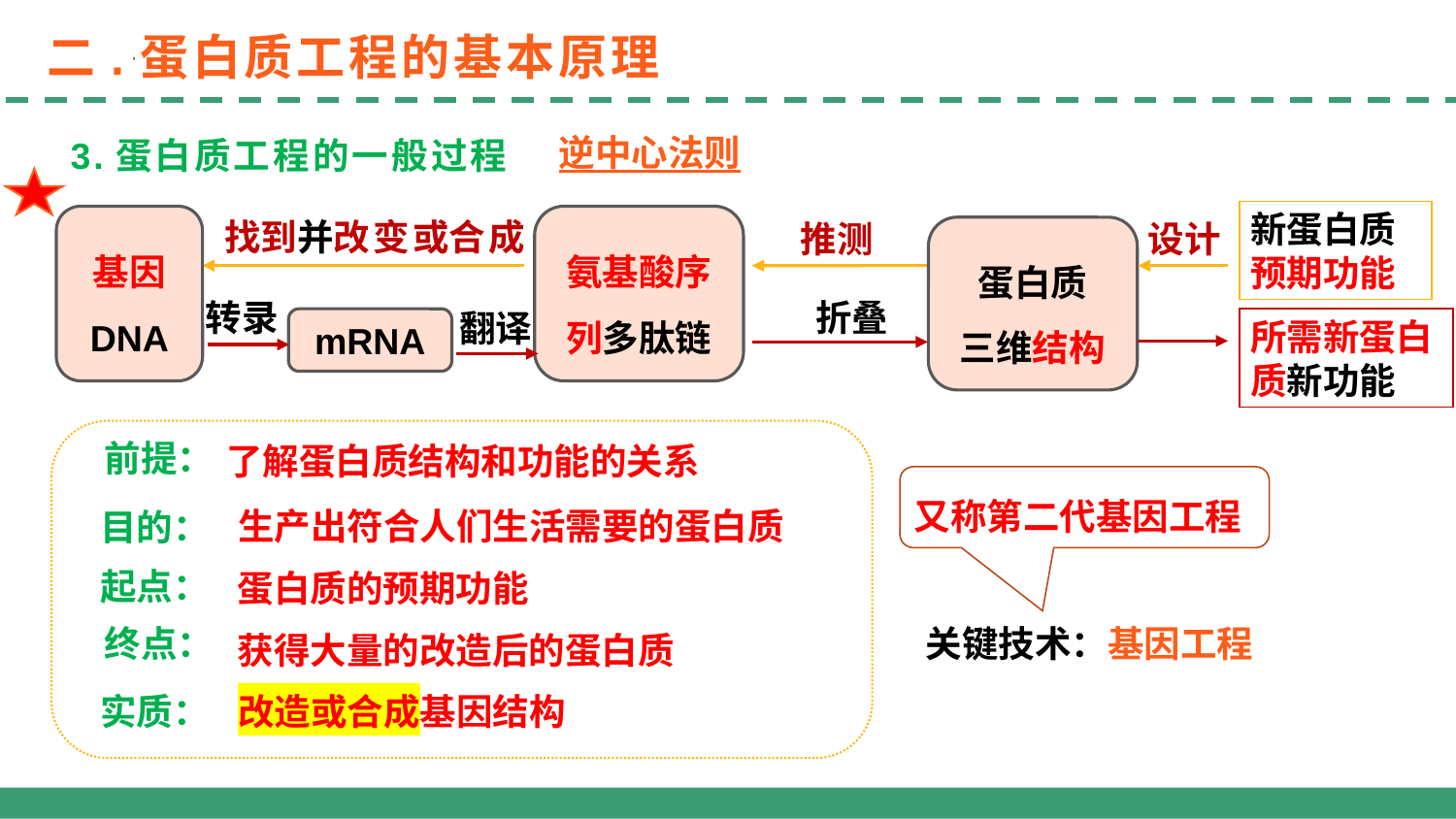

二.蛋白质工程的基本原理
逆中心法则
3.蛋白质工程的一般过程

新蛋白质预期功能
基因
DNA
氨基酸序列多肽链
找到并改变或合成
推测
设计
蛋白质
三维结构

转录
折叠
翻译
mRNA
所需新蛋白质新功能

前提：
目的：
起点：
终点：
实质：
了解蛋白质结构和功能的关系

又称第二代基因工程
生产出符合人们生活需要的蛋白质
蛋白质的预期功能
关键技术：基因工程
获得大量的改造后的蛋白质
改造或合成基因结构